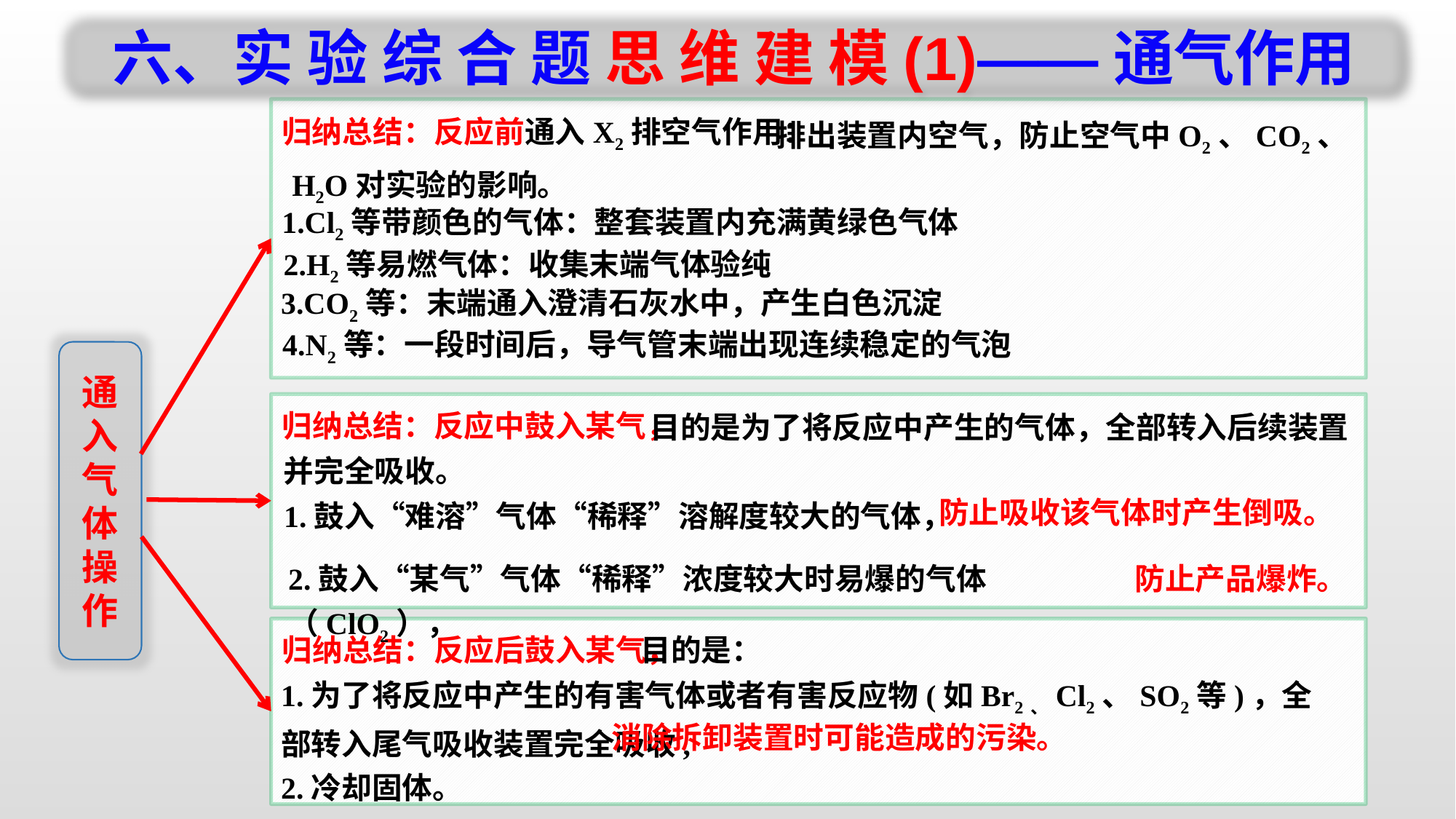

六、实 验 综 合 题 思 维 建 模(1)——通气作用
归纳总结：反应前通入X2排空气作用：

                                                                     排出装置内空气，防止空气中O2、CO2、H2O对实验的影响。
1.Cl2等带颜色的气体：整套装置内充满黄绿色气体
2.H2等易燃气体：收集末端气体验纯
3.CO2等：末端通入澄清石灰水中，产生白色沉淀
4.N2等：一段时间后，导气管末端出现连续稳定的气泡
通入气体操作
归纳总结：反应中鼓入某气，

                                                    目的是为了将反应中产生的气体，全部转入后续装置并完全吸收。
1.鼓入“难溶”气体“稀释”溶解度较大的气体，
防止吸收该气体时产生倒吸。
2.鼓入“某气”气体“稀释”浓度较大时易爆的气体（ClO2），
防止产品爆炸。
                                                   目的是：
1.为了将反应中产生的有害气体或者有害反应物(如Br2、Cl2、SO2等)，全部转入尾气吸收装置完全吸收,
2.冷却固体。
归纳总结：反应后鼓入某气，

消除拆卸装置时可能造成的污染。